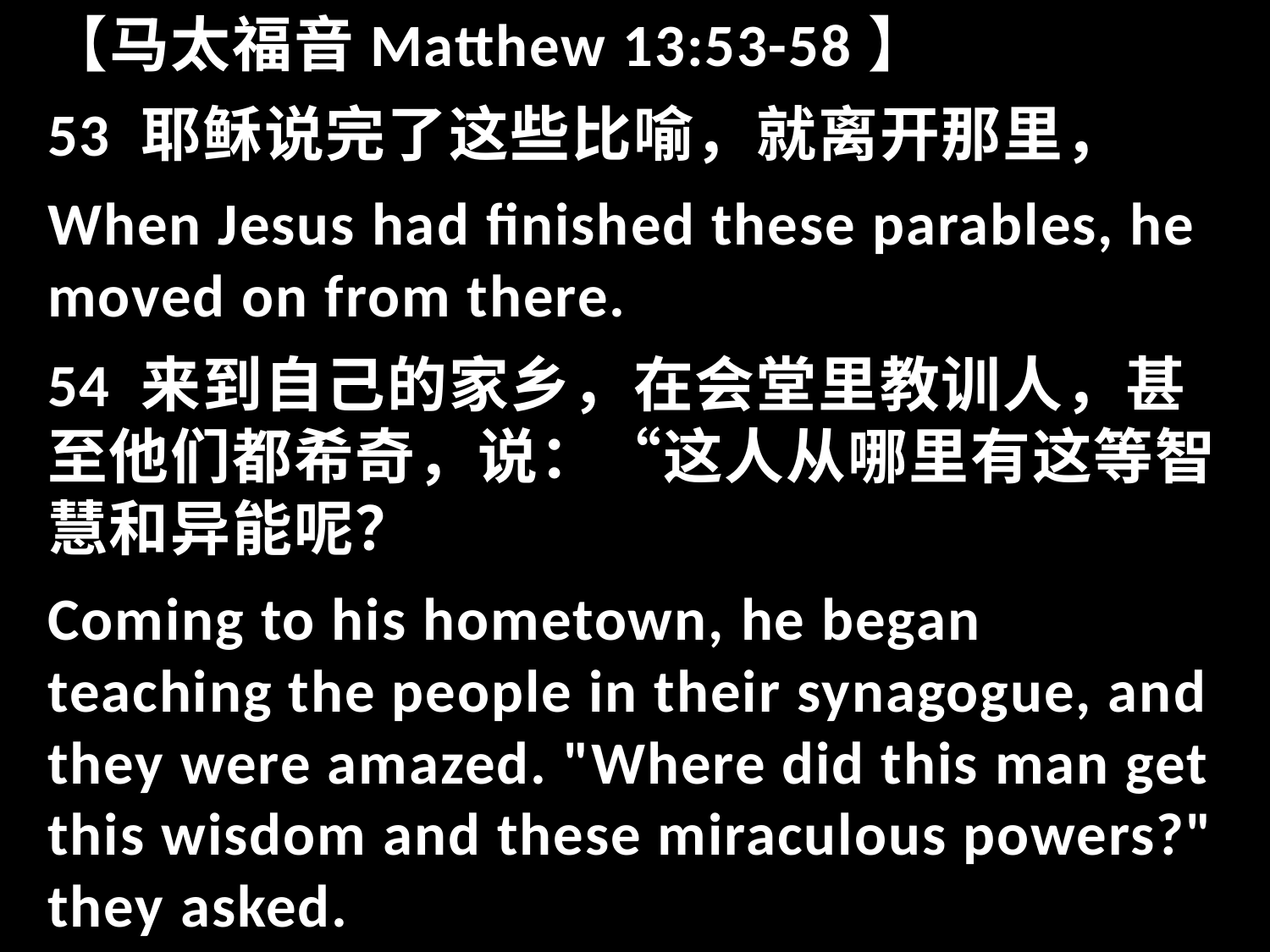

【马太福音Matthew 13:53-58】
53 耶稣说完了这些比喻，就离开那里，
When Jesus had finished these parables, he moved on from there.
54 来到自己的家乡，在会堂里教训人，甚至他们都希奇，说：“这人从哪里有这等智慧和异能呢？
Coming to his hometown, he began teaching the people in their synagogue, and they were amazed. "Where did this man get this wisdom and these miraculous powers?" they asked.